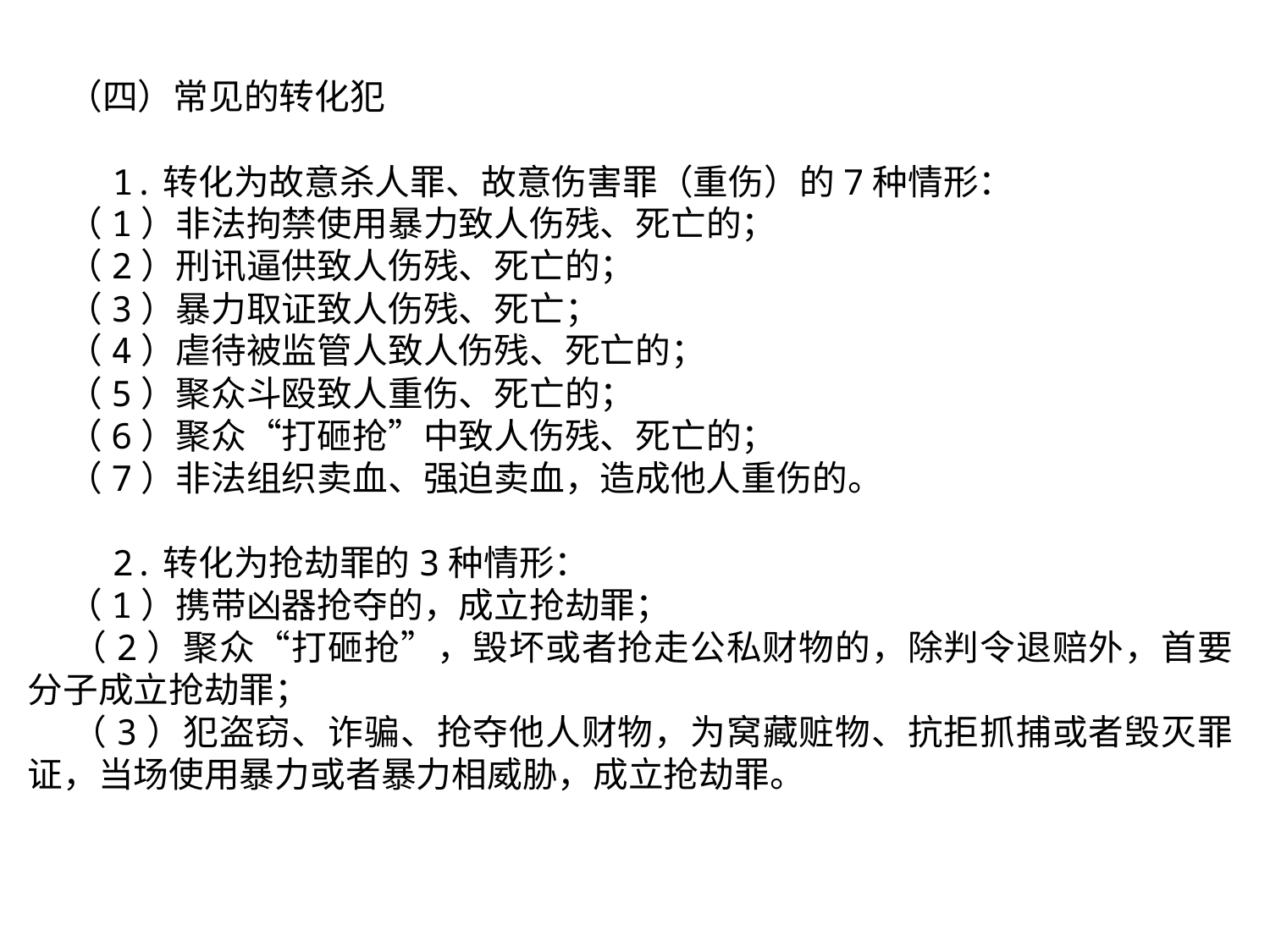

（四）常见的转化犯

    1.转化为故意杀人罪、故意伤害罪（重伤）的7种情形：
    （1）非法拘禁使用暴力致人伤残、死亡的；
    （2）刑讯逼供致人伤残、死亡的；
    （3）暴力取证致人伤残、死亡；
    （4）虐待被监管人致人伤残、死亡的；
    （5）聚众斗殴致人重伤、死亡的；
    （6）聚众“打砸抢”中致人伤残、死亡的；
    （7）非法组织卖血、强迫卖血，造成他人重伤的。

    2.转化为抢劫罪的3种情形：
    （1）携带凶器抢夺的，成立抢劫罪；
    （2）聚众“打砸抢”，毁坏或者抢走公私财物的，除判令退赔外，首要分子成立抢劫罪；
    （3）犯盗窃、诈骗、抢夺他人财物，为窝藏赃物、抗拒抓捕或者毁灭罪证，当场使用暴力或者暴力相威胁，成立抢劫罪。